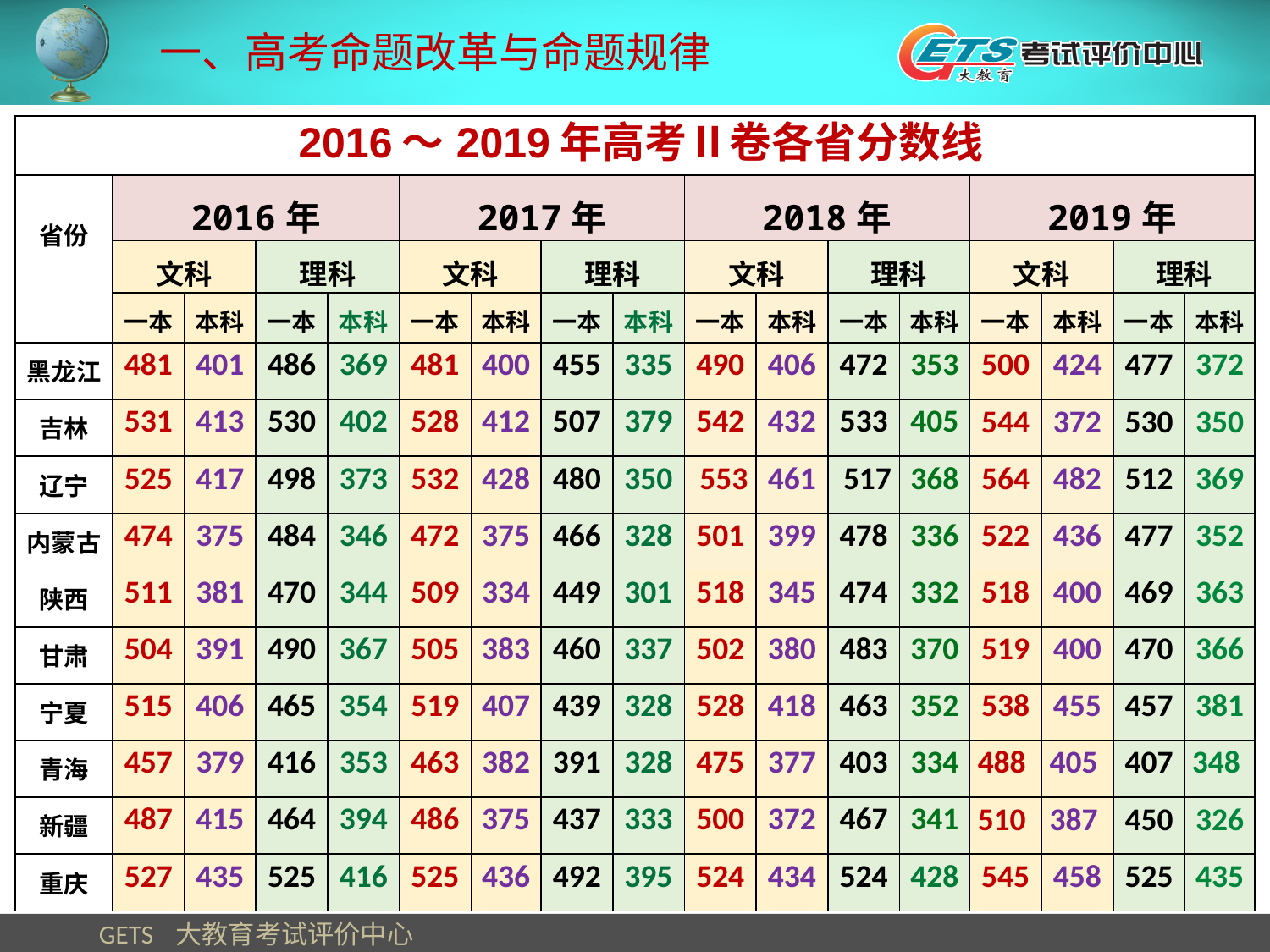

一、高考命题改革与命题规律
| 2016～2019年高考Ⅱ卷各省分数线 |  |  |  |  |  |  |  |  |  |  |  |  |  |  |  |  |
| --- | --- | --- | --- | --- | --- | --- | --- | --- | --- | --- | --- | --- | --- | --- | --- | --- |
| 省份 | 2016年 |  |  |  | 2017年 |  |  |  | 2018年 |  |  |  | 2019年 |  |  |  |
|  | 文科 |  | 理科 |  | 文科 |  | 理科 |  | 文科 |  | 理科 |  | 文科 |  | 理科 |  |
|  | 一本 | 本科 | 一本 | 本科 | 一本 | 本科 | 一本 | 本科 | 一本 | 本科 | 一本 | 本科 | 一本 | 本科 | 一本 | 本科 |
| 黑龙江 | 481 | 401 | 486 | 369 | 481 | 400 | 455 | 335 | 490 | 406 | 472 | 353 | 500 | 424 | 477 | 372 |
| 吉林 | 531 | 413 | 530 | 402 | 528 | 412 | 507 | 379 | 542 | 432 | 533 | 405 | 544 | 372 | 530 | 350 |
| 辽宁 | 525 | 417 | 498 | 373 | 532 | 428 | 480 | 350 | 553 | 461 | 517 | 368 | 564 | 482 | 512 | 369 |
| 内蒙古 | 474 | 375 | 484 | 346 | 472 | 375 | 466 | 328 | 501 | 399 | 478 | 336 | 522 | 436 | 477 | 352 |
| 陕西 | 511 | 381 | 470 | 344 | 509 | 334 | 449 | 301 | 518 | 345 | 474 | 332 | 518 | 400 | 469 | 363 |
| 甘肃 | 504 | 391 | 490 | 367 | 505 | 383 | 460 | 337 | 502 | 380 | 483 | 370 | 519 | 400 | 470 | 366 |
| 宁夏 | 515 | 406 | 465 | 354 | 519 | 407 | 439 | 328 | 528 | 418 | 463 | 352 | 538 | 455 | 457 | 381 |
| 青海 | 457 | 379 | 416 | 353 | 463 | 382 | 391 | 328 | 475 | 377 | 403 | 334 | 488 | 405 | 407 | 348 |
| 新疆 | 487 | 415 | 464 | 394 | 486 | 375 | 437 | 333 | 500 | 372 | 467 | 341 | 510 | 387 | 450 | 326 |
| 重庆 | 527 | 435 | 525 | 416 | 525 | 436 | 492 | 395 | 524 | 434 | 524 | 428 | 545 | 458 | 525 | 435 |